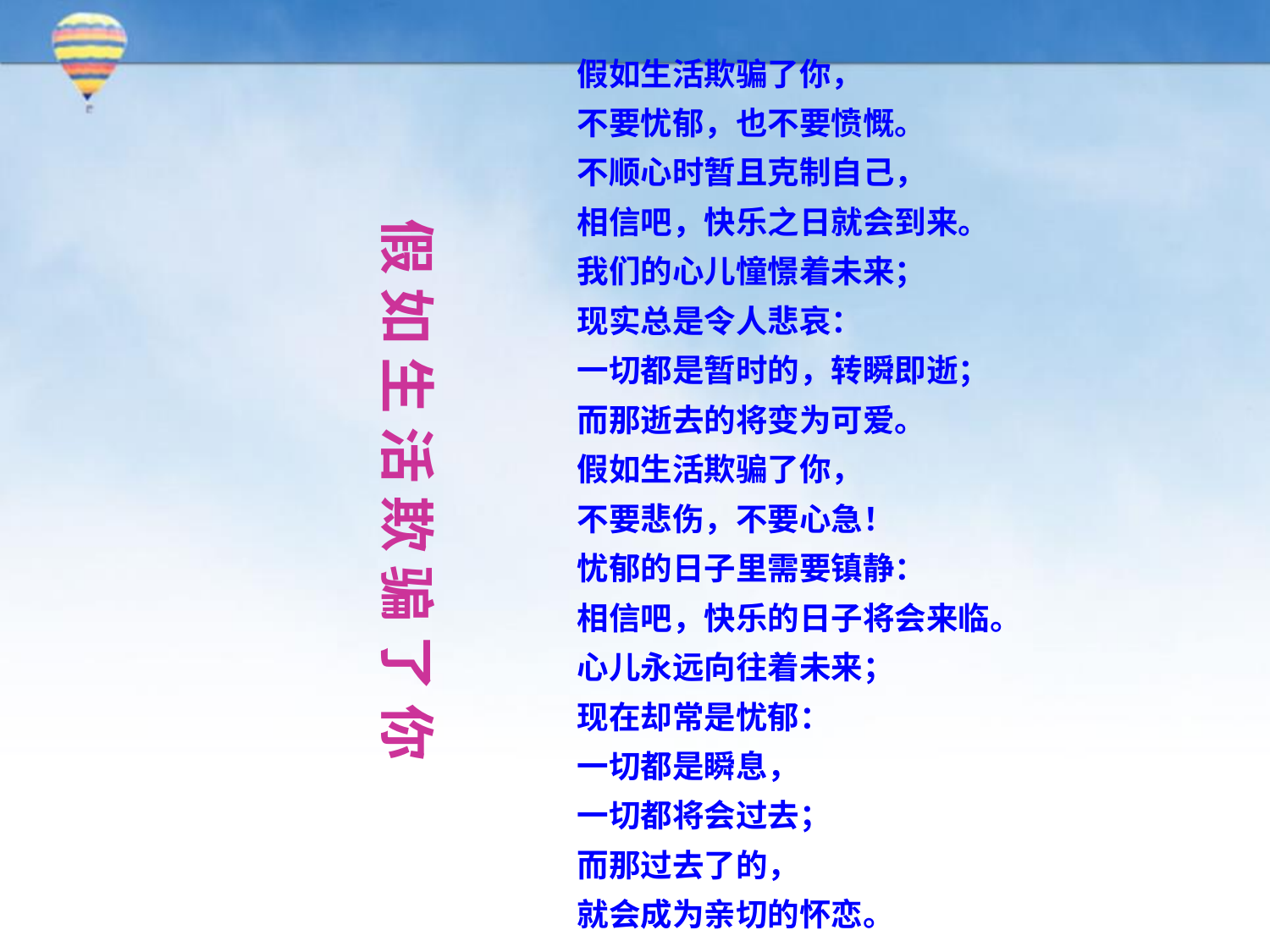

假如生活欺骗了你，
不要忧郁，也不要愤慨。
不顺心时暂且克制自己，
相信吧，快乐之日就会到来。
我们的心儿憧憬着未来；
现实总是令人悲哀：
一切都是暂时的，转瞬即逝；
而那逝去的将变为可爱。
假如生活欺骗了你，
不要悲伤，不要心急！
忧郁的日子里需要镇静：
相信吧，快乐的日子将会来临。
心儿永远向往着未来；
现在却常是忧郁：
一切都是瞬息，
一切都将会过去；
而那过去了的，
就会成为亲切的怀恋。
假 如 生 活 欺 骗 了 你